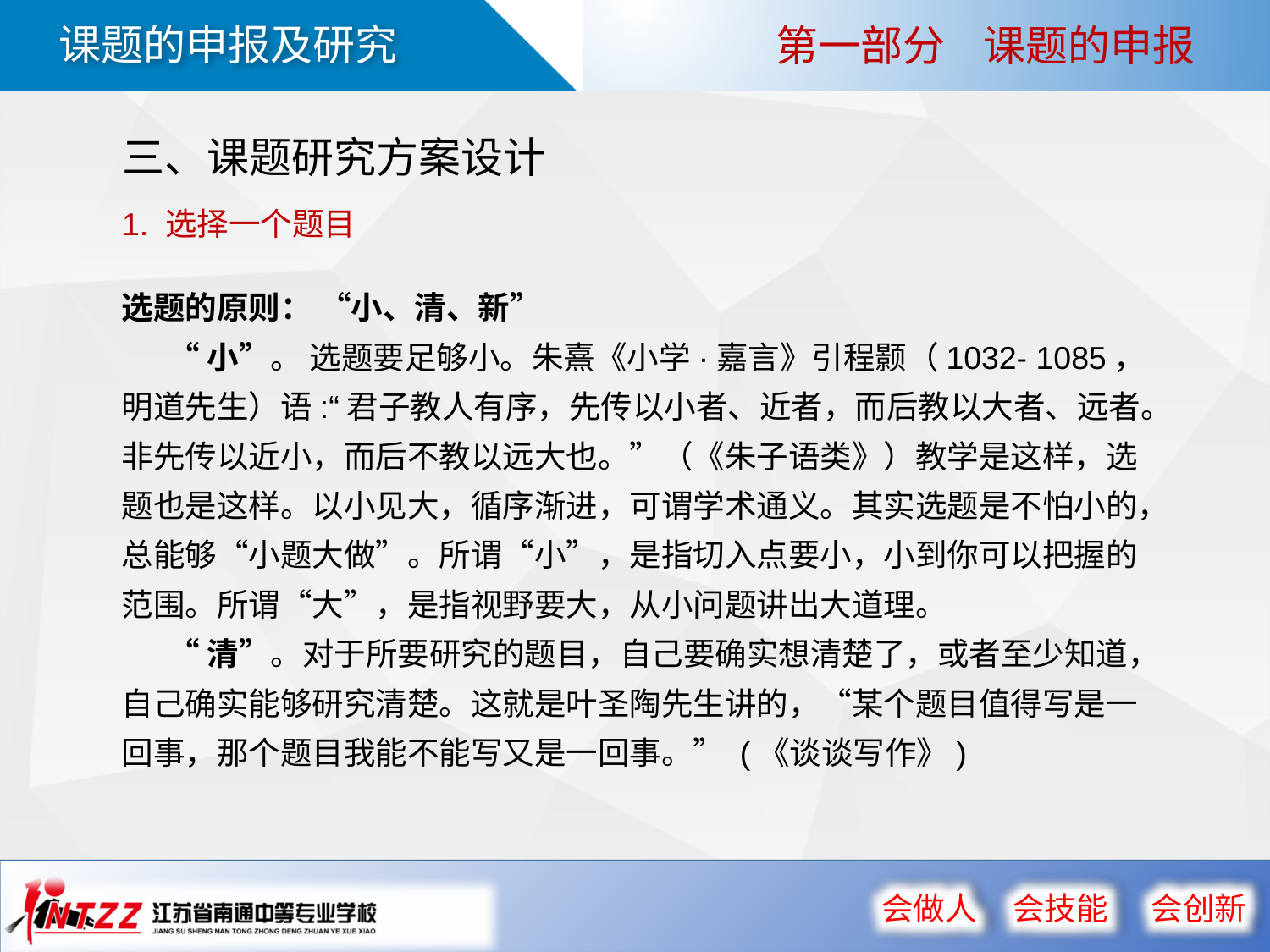

第一部分    课题的申报
三、课题研究方案设计
1. 选择一个题目
选题的原则： “小、清、新”
  “小”。 选题要足够小。朱熹《小学·嘉言》引程颢（1032- 1085，明道先生）语:“君子教人有序，先传以小者、近者，而后教以大者、远者。非先传以近小，而后不教以远大也。”（《朱子语类》）教学是这样，选题也是这样。以小见大，循序渐进，可谓学术通义。其实选题是不怕小的，总能够“小题大做”。所谓“小”，是指切入点要小，小到你可以把握的范围。所谓“大”，是指视野要大，从小问题讲出大道理。
  “清”。对于所要研究的题目，自己要确实想清楚了，或者至少知道，自己确实能够研究清楚。这就是叶圣陶先生讲的，“某个题目值得写是一回事，那个题目我能不能写又是一回事。” (《谈谈写作》)